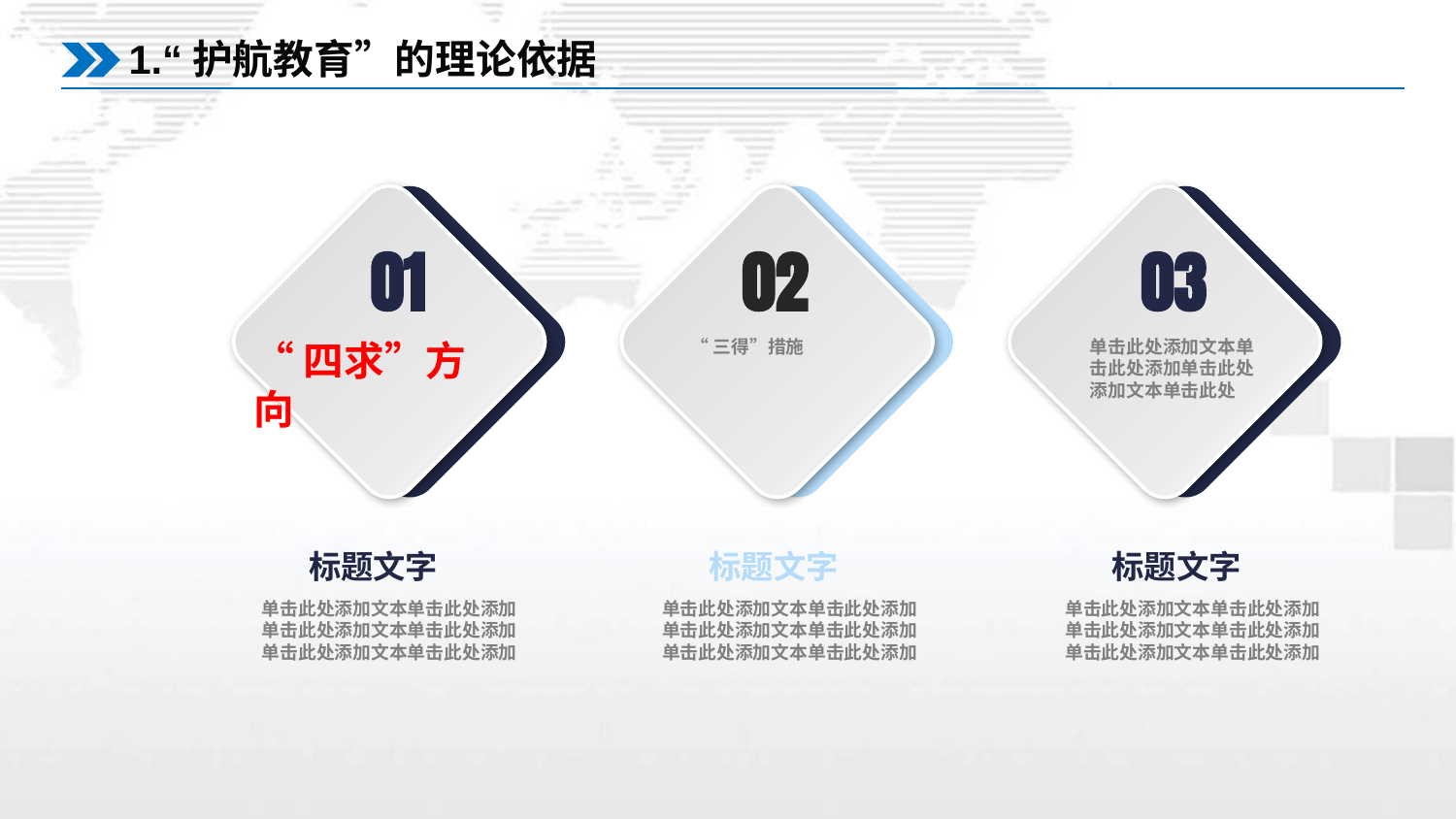

1.“护航教育”的理论依据

01
02
03
“四求”方向
“三得”措施
单击此处添加文本单击此处添加单击此处添加文本单击此处
标题文字
单击此处添加文本单击此处添加
单击此处添加文本单击此处添加
单击此处添加文本单击此处添加
标题文字
单击此处添加文本单击此处添加
单击此处添加文本单击此处添加
单击此处添加文本单击此处添加
标题文字
单击此处添加文本单击此处添加
单击此处添加文本单击此处添加
单击此处添加文本单击此处添加